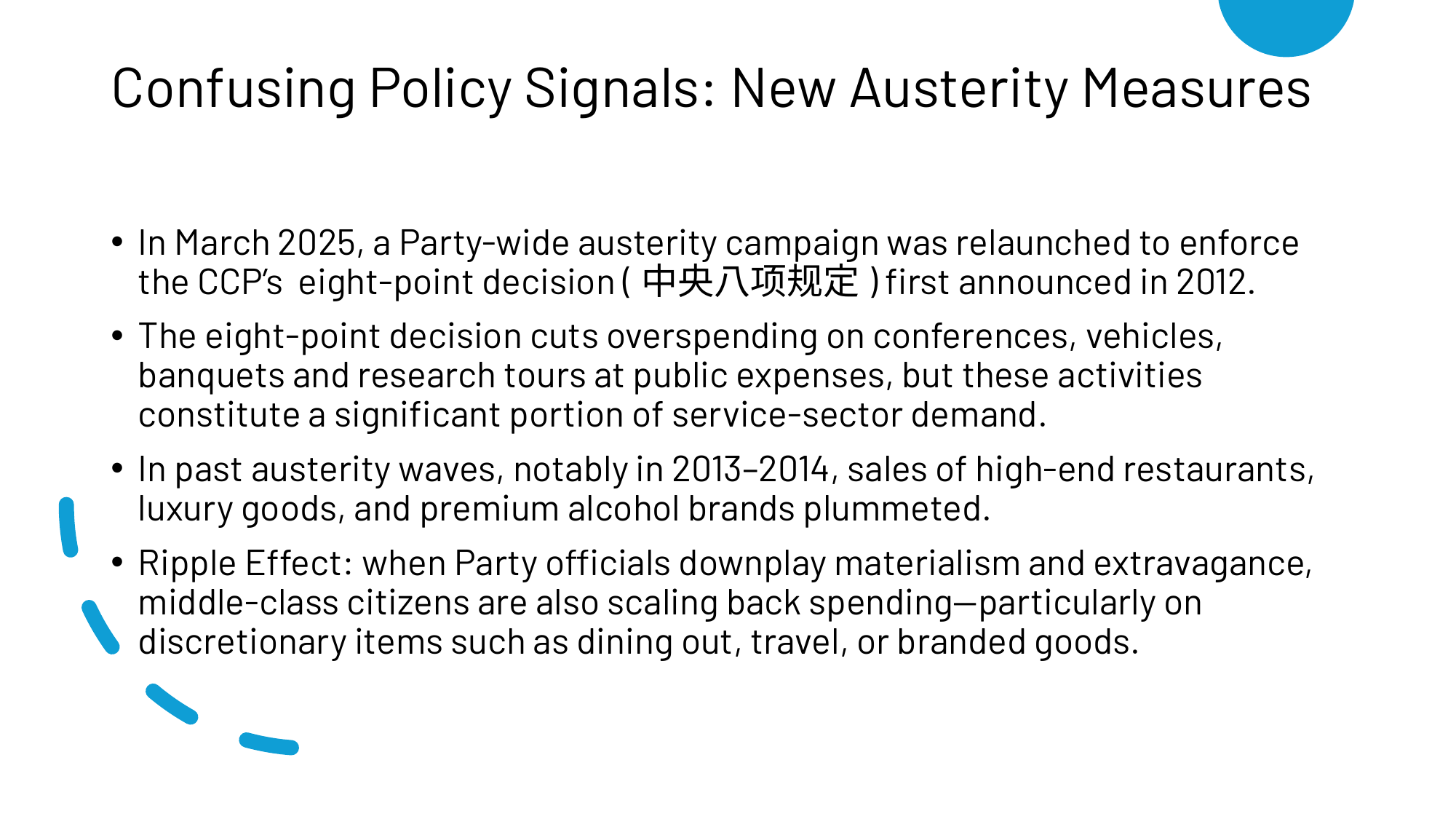

# Confusing Policy Signals: New Austerity Measures
In March 2025, a Party-wide austerity campaign was relaunched to enforce the CCP’s  eight-point decision (中央八项规定) first announced in 2012.
The eight-point decision cuts overspending on conferences, vehicles, banquets and research tours at public expenses, but these activities constitute a significant portion of service-sector demand.
In past austerity waves, notably in 2013–2014, sales of high-end restaurants, luxury goods, and premium alcohol brands plummeted.
Ripple Effect: when Party officials downplay materialism and extravagance, middle-class citizens are also scaling back spending—particularly on discretionary items such as dining out, travel, or branded goods.